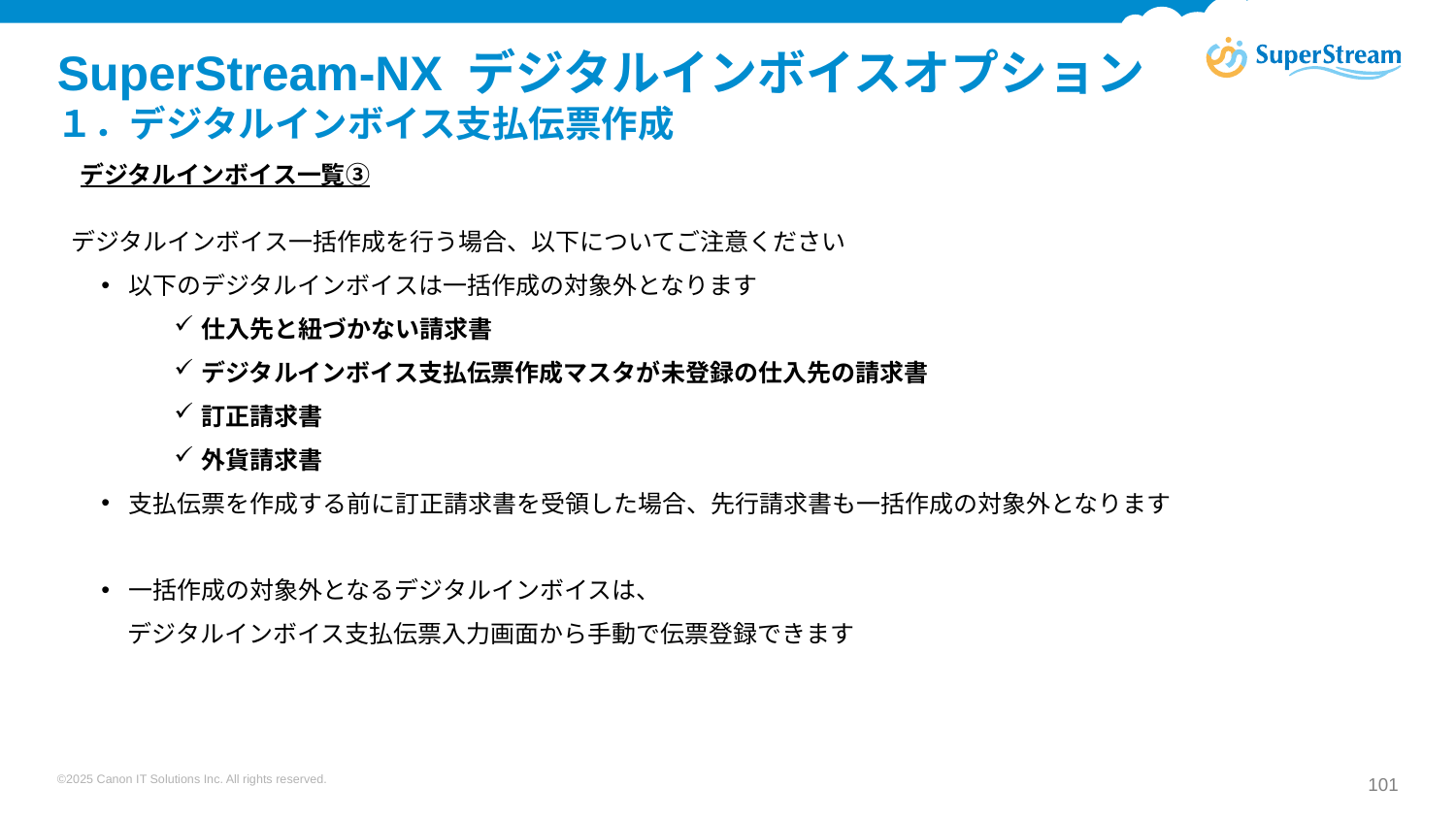

# SuperStream-NX デジタルインボイスオプション １．デジタルインボイス支払伝票作成
デジタルインボイス一覧③
デジタルインボイス一括作成を行う場合、以下についてご注意ください
以下のデジタルインボイスは一括作成の対象外となります
仕入先と紐づかない請求書
デジタルインボイス支払伝票作成マスタが未登録の仕入先の請求書
訂正請求書
外貨請求書
支払伝票を作成する前に訂正請求書を受領した場合、先行請求書も一括作成の対象外となります

一括作成の対象外となるデジタルインボイスは、
デジタルインボイス支払伝票入力画面から手動で伝票登録できます
©2025 Canon IT Solutions Inc. All rights reserved.
101